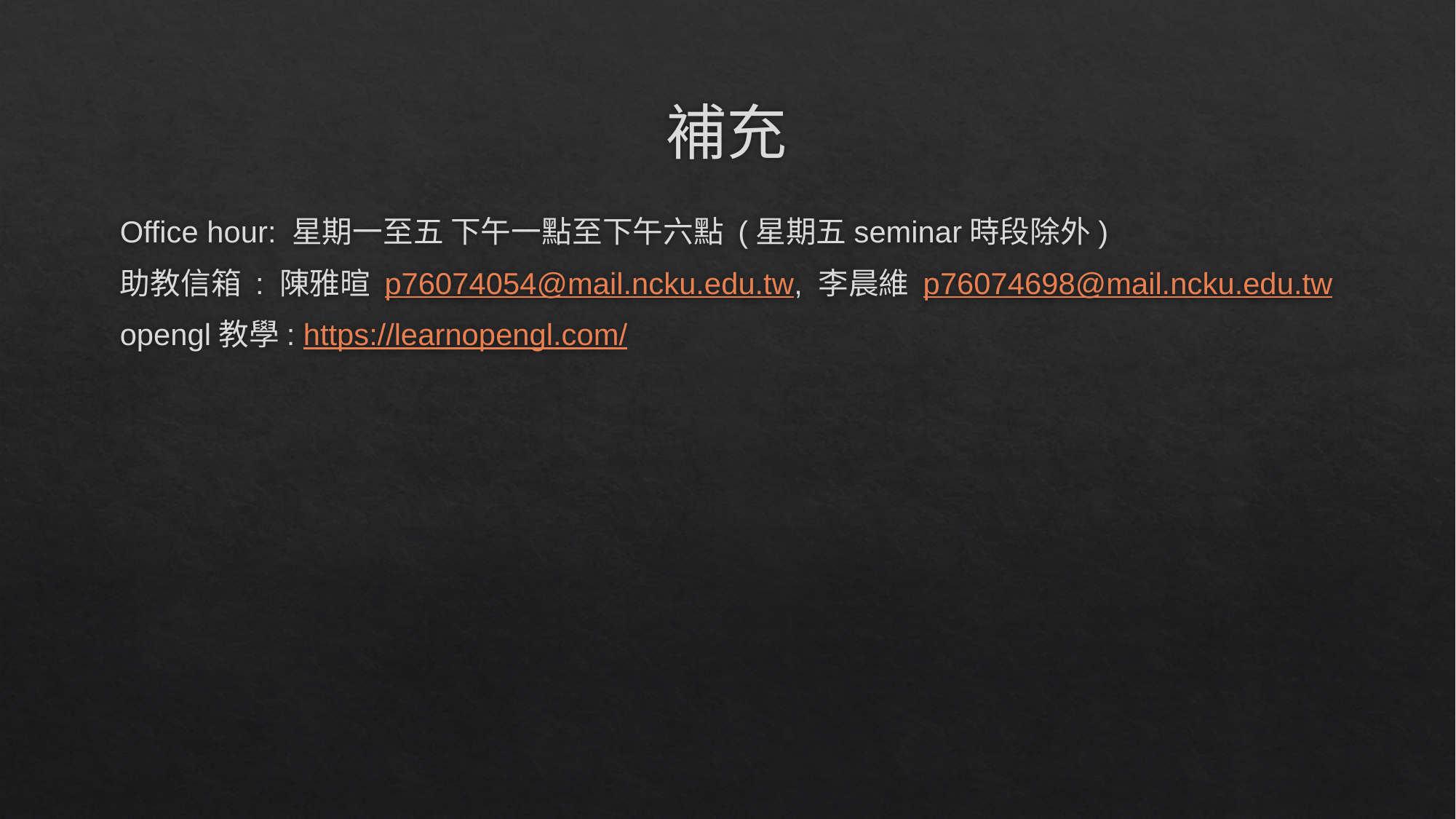

# 補充
Office hour: 星期一至五 下午一點至下午六點 (星期五seminar時段除外)
助教信箱 : 陳雅暄 p76074054@mail.ncku.edu.tw, 李晨維 p76074698@mail.ncku.edu.tw
opengl教學: https://learnopengl.com/